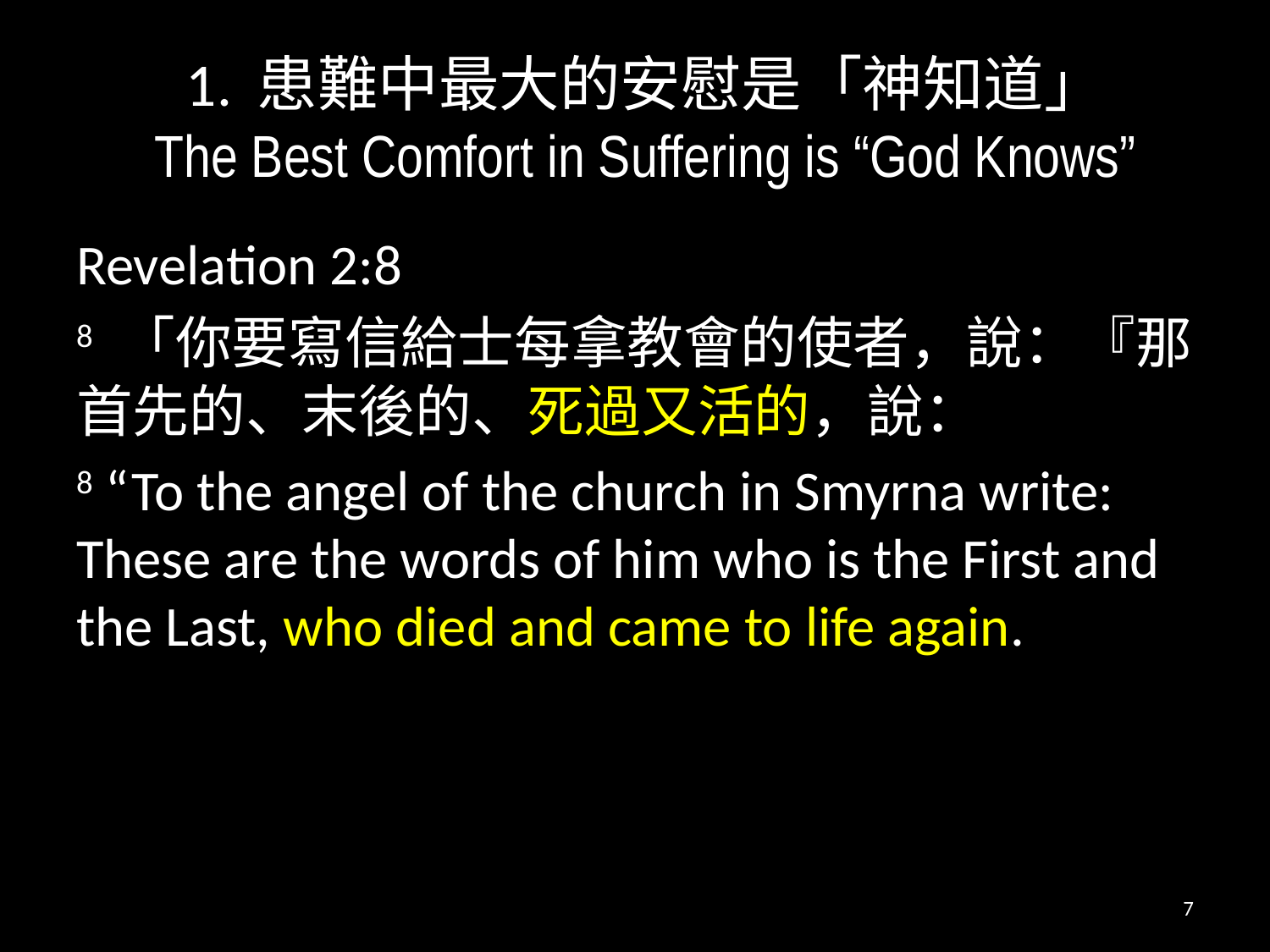

# 1. 患難中最大的安慰是「神知道」 The Best Comfort in Suffering is “God Knows”
Revelation 2:8
8 「你要寫信給士每拿教會的使者，說：『那首先的、末後的、死過又活的，說：
8 “To the angel of the church in Smyrna write: These are the words of him who is the First and the Last, who died and came to life again.

7